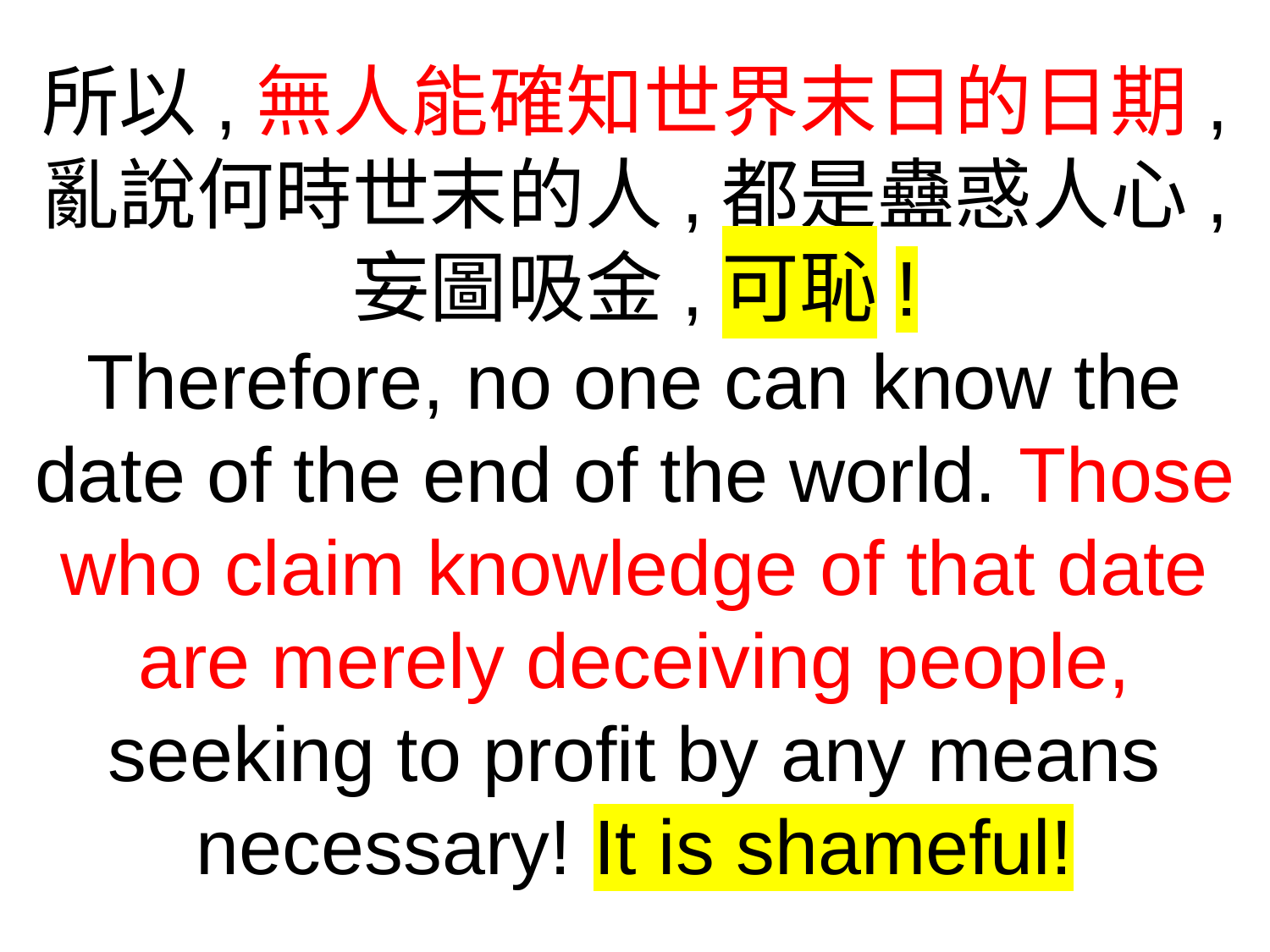

所以,無人能確知世界末日的日期,
亂說何時世末的人,都是蠱惑人心,
妄圖吸金,可恥!
Therefore, no one can know the date of the end of the world. Those who claim knowledge of that date are merely deceiving people, seeking to profit by any means necessary! It is shameful!